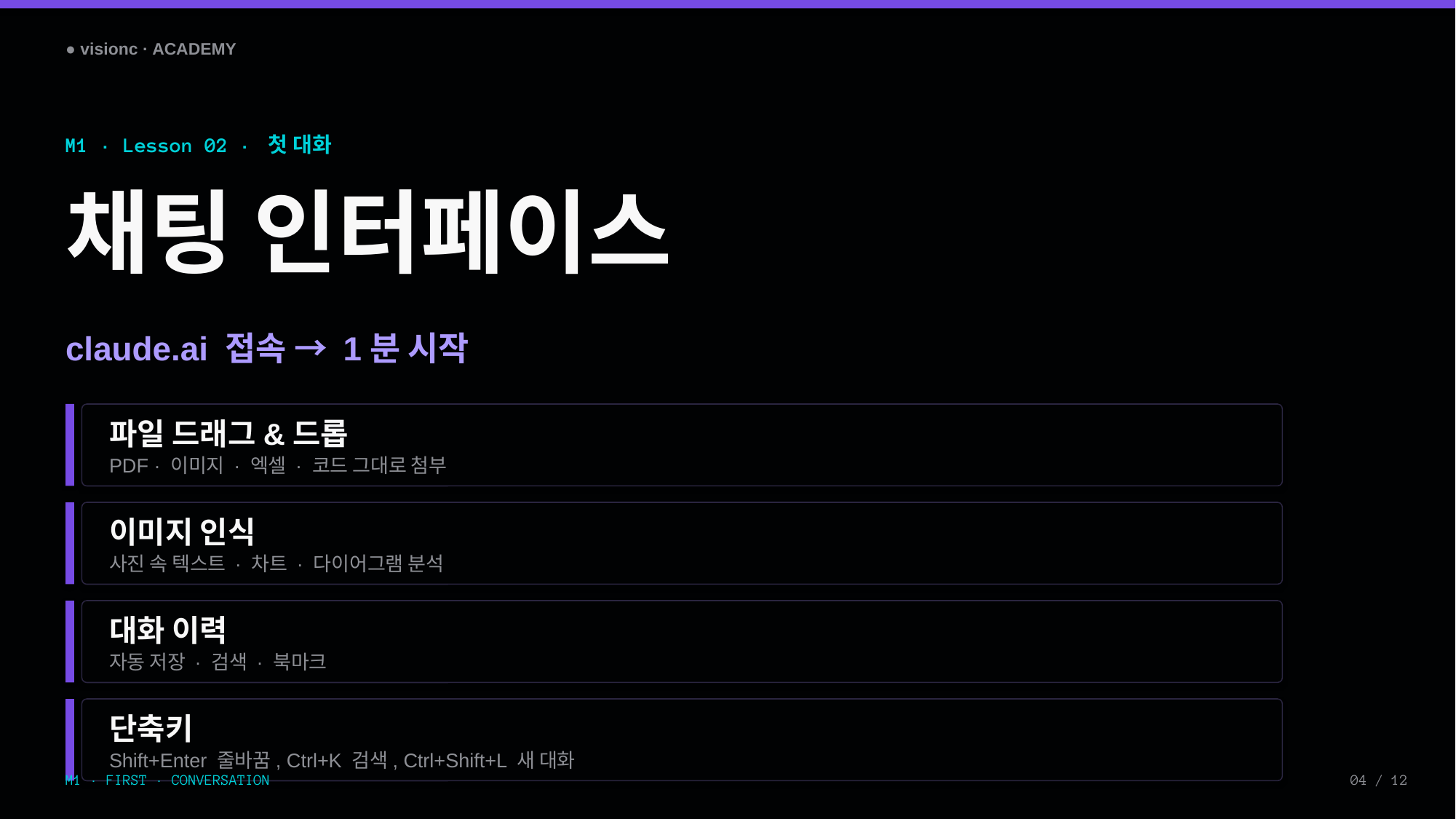

● visionc · ACADEMY
M1 · Lesson 02 · 첫 대화
채팅 인터페이스
claude.ai 접속 → 1분 시작

파일 드래그&드롭
PDF · 이미지 · 엑셀 · 코드 그대로 첨부

이미지 인식
사진 속 텍스트 · 차트 · 다이어그램 분석

대화 이력
자동 저장 · 검색 · 북마크

단축키
Shift+Enter 줄바꿈, Ctrl+K 검색, Ctrl+Shift+L 새 대화
M1 · FIRST · CONVERSATION
04 / 12